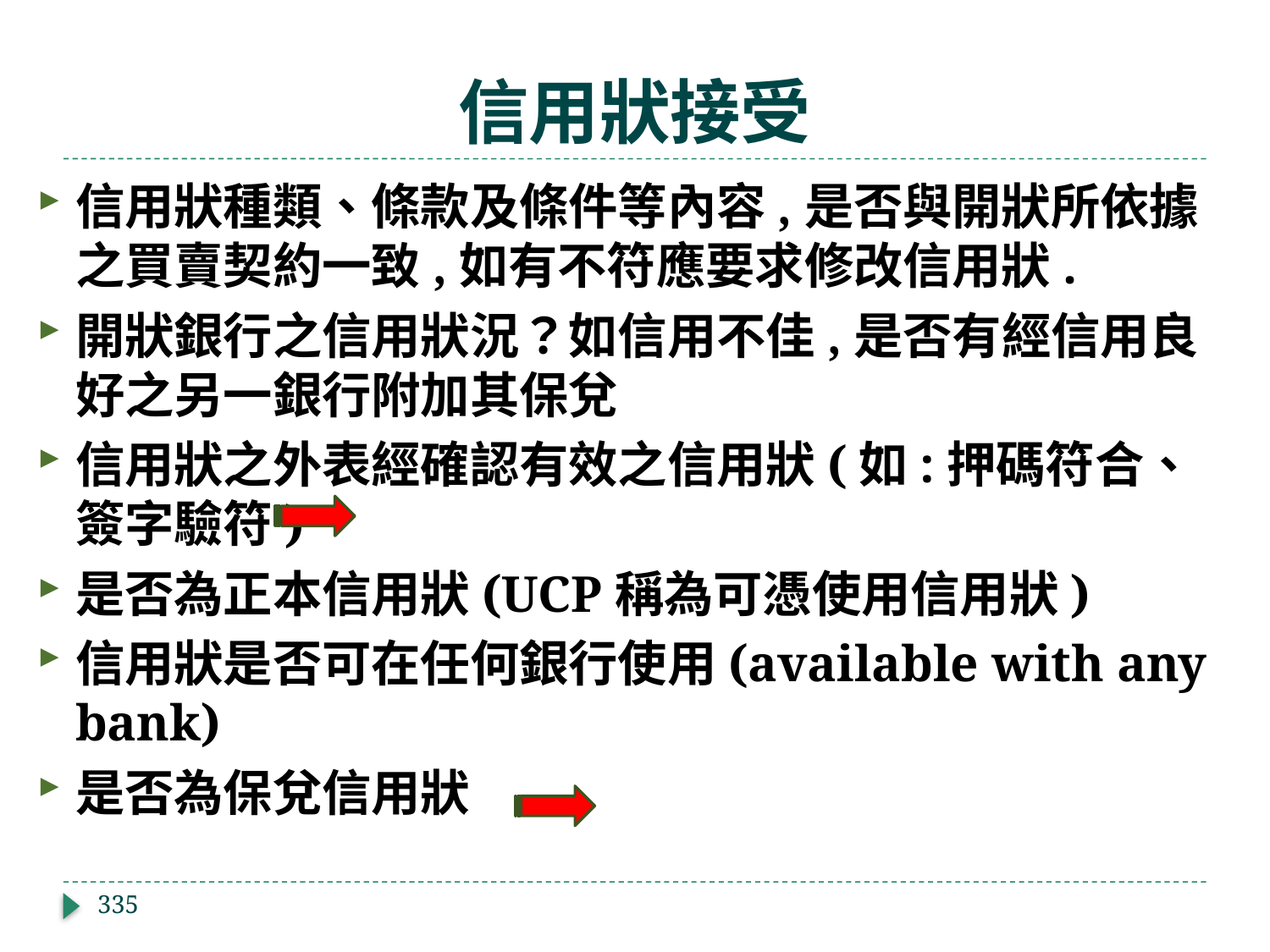

# 信用狀接受
信用狀種類、條款及條件等內容,是否與開狀所依據之買賣契約一致,如有不符應要求修改信用狀.
開狀銀行之信用狀況？如信用不佳,是否有經信用良好之另一銀行附加其保兌
信用狀之外表經確認有效之信用狀(如:押碼符合、簽字驗符)
是否為正本信用狀(UCP稱為可憑使用信用狀)
信用狀是否可在任何銀行使用(available with any bank)
是否為保兌信用狀

335